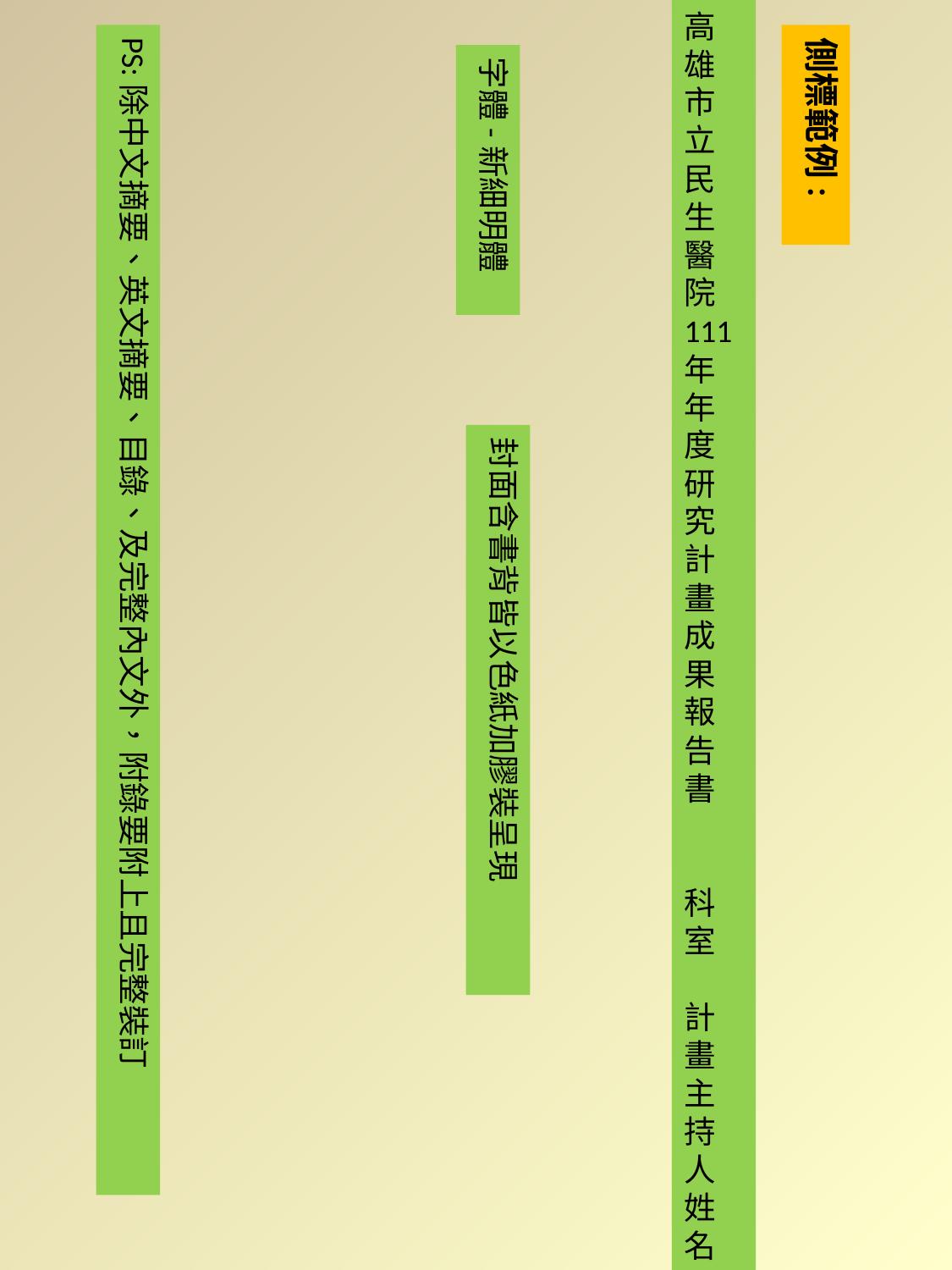

高雄市立民生醫院111年年度研究計畫成果
報告書

科室

計畫主持人
姓名
PS:除中文摘要、英文摘要、目錄、及完整內文外，附錄要附上且完整裝訂
側標範例:
字體-新細明體
封面含書背皆以色紙加膠裝呈現